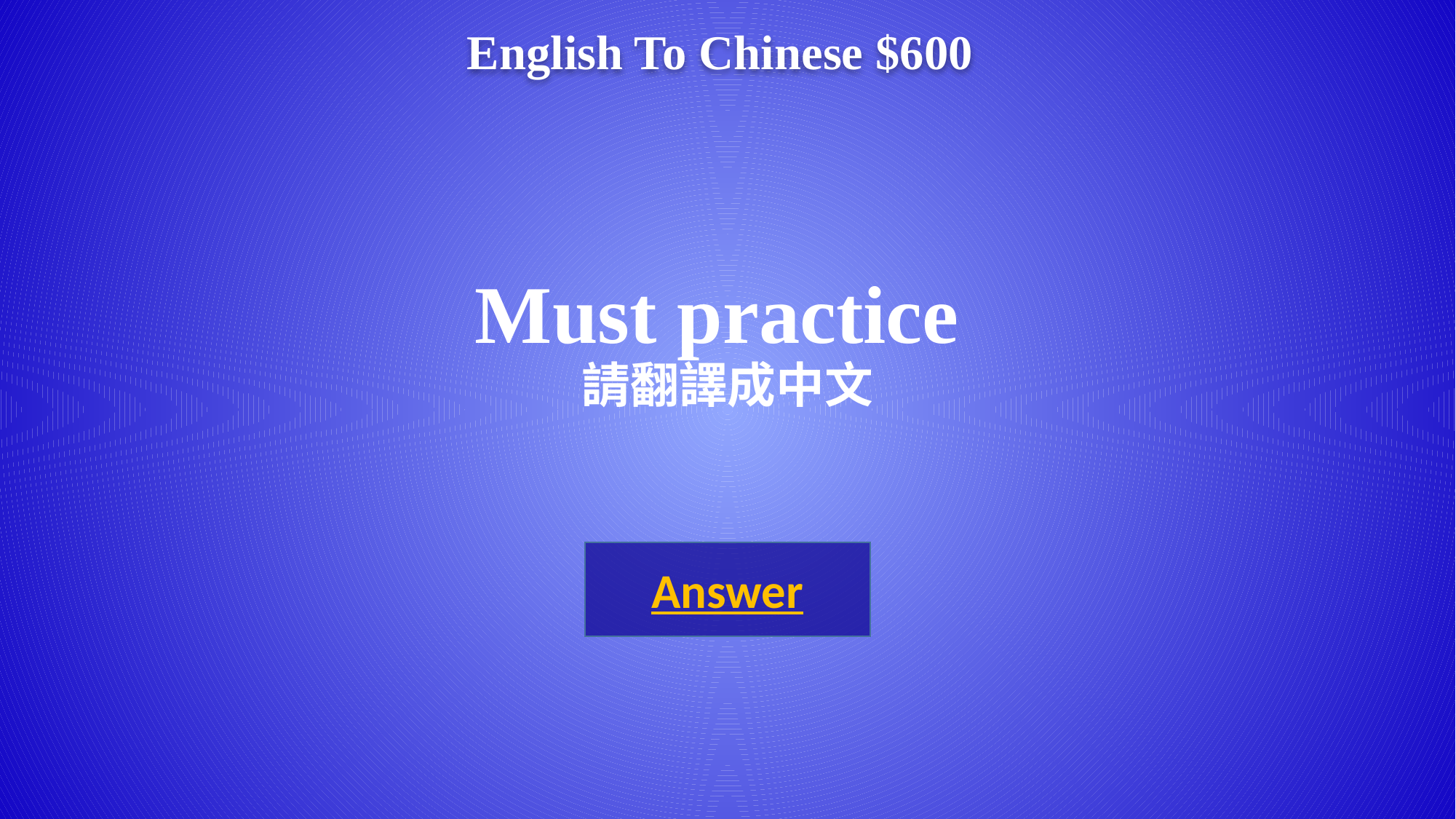

English To Chinese $600

# Must practice 請翻譯成中文